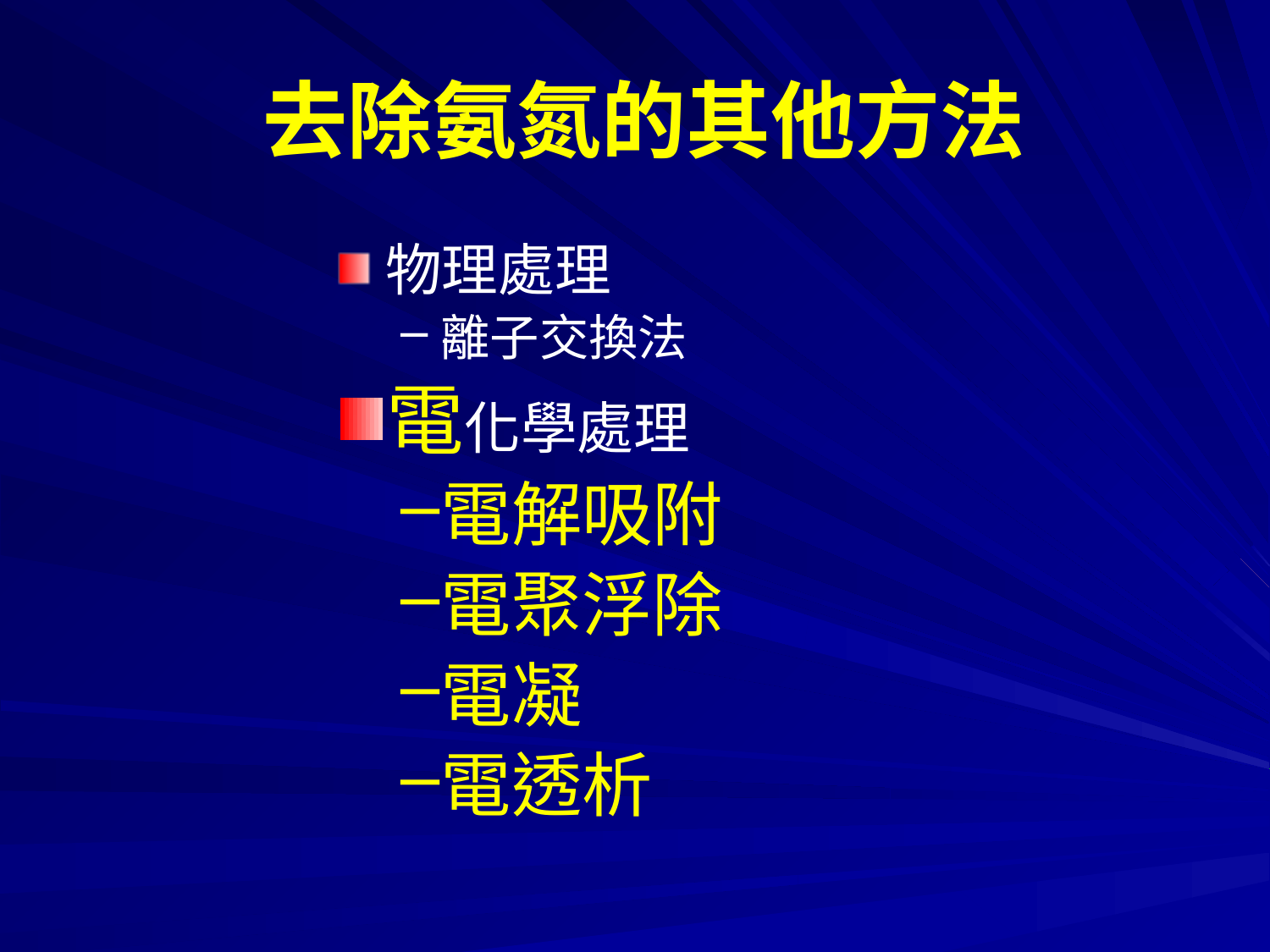

# 去除氨氮的其他方法
物理處理
離子交換法
電化學處理
電解吸附
電聚浮除
電凝
電透析